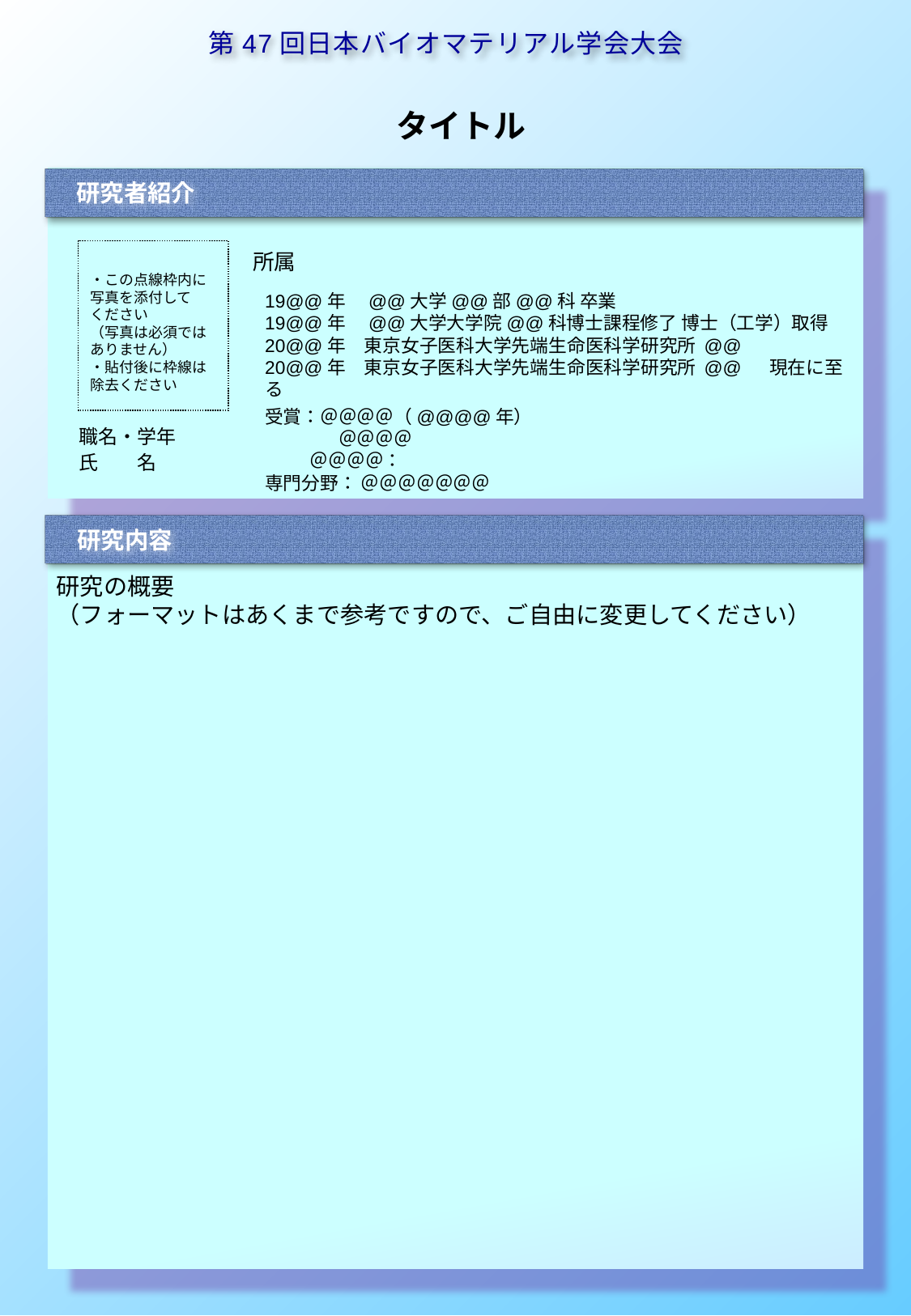

第47回日本バイオマテリアル学会大会
タイトル
研究者紹介

所属
・この点線枠内に
写真を添付して
ください
（写真は必須ではありません）
・貼付後に枠線は
除去ください
19@@年　@@大学@@部@@科 卒業
19@@年　@@大学大学院@@科博士課程修了 博士（工学）取得
20@@年　東京女子医科大学先端生命医科学研究所 @@
20@@年　東京女子医科大学先端生命医科学研究所 @@ 　現在に至る

受賞：＠＠＠＠（@@@@年）
　　　　＠＠＠＠
          ＠＠＠＠：
専門分野： ＠＠＠＠＠＠＠
職名・学年
氏　　名
研究内容
研究の概要
（フォーマットはあくまで参考ですので、ご自由に変更してください）